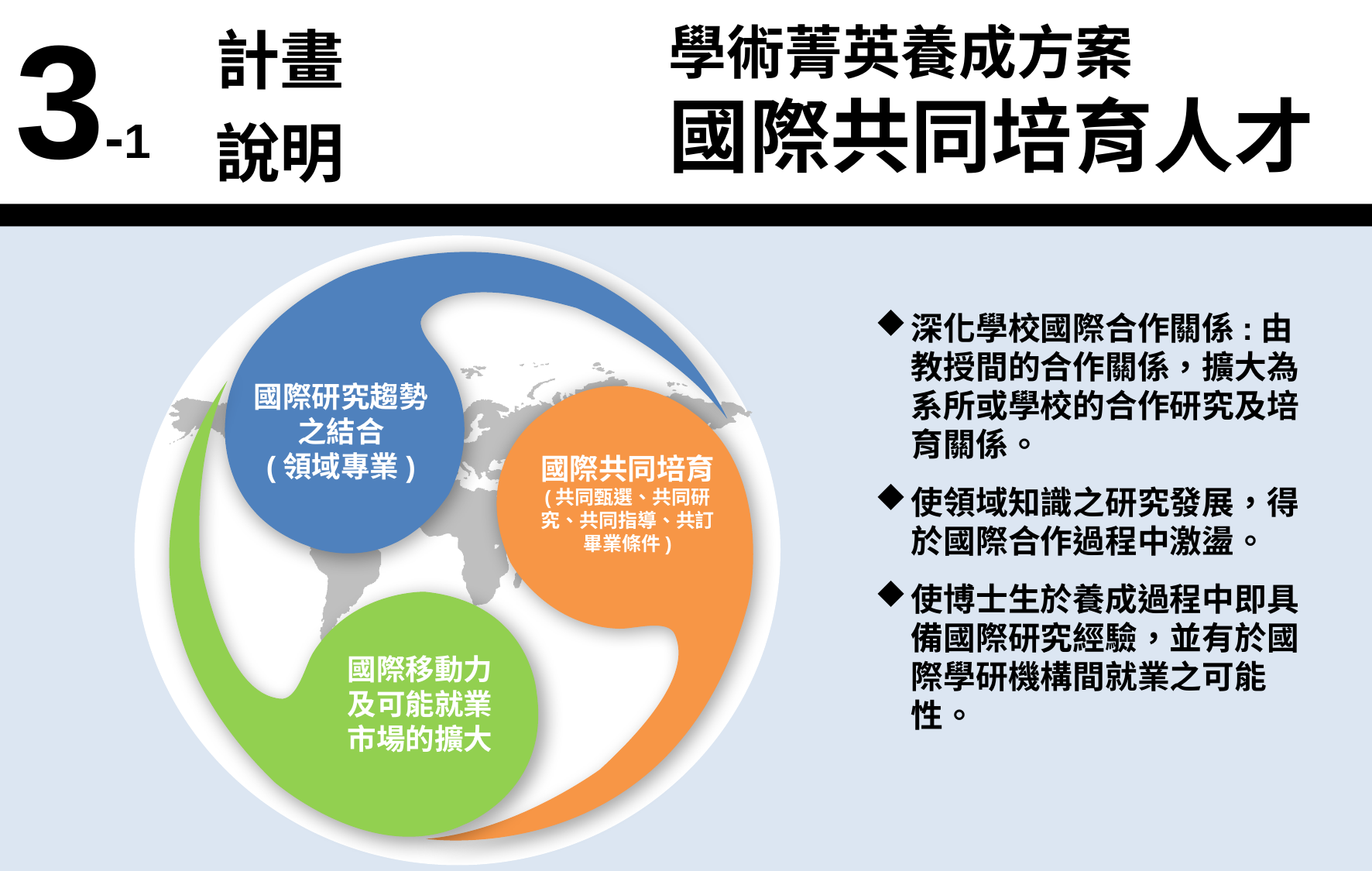

| 3-1 | 計畫說明 |
| --- | --- |
學術菁英養成方案
國際共同培育人才

國際研究趨勢之結合
(領域專業)

國際共同培育
(共同甄選、共同研究、共同指導、共訂畢業條件)
國際移動力及可能就業市場的擴大

深化學校國際合作關係:由教授間的合作關係，擴大為系所或學校的合作研究及培育關係。
使領域知識之研究發展，得於國際合作過程中激盪。
使博士生於養成過程中即具備國際研究經驗，並有於國際學研機構間就業之可能性。
8